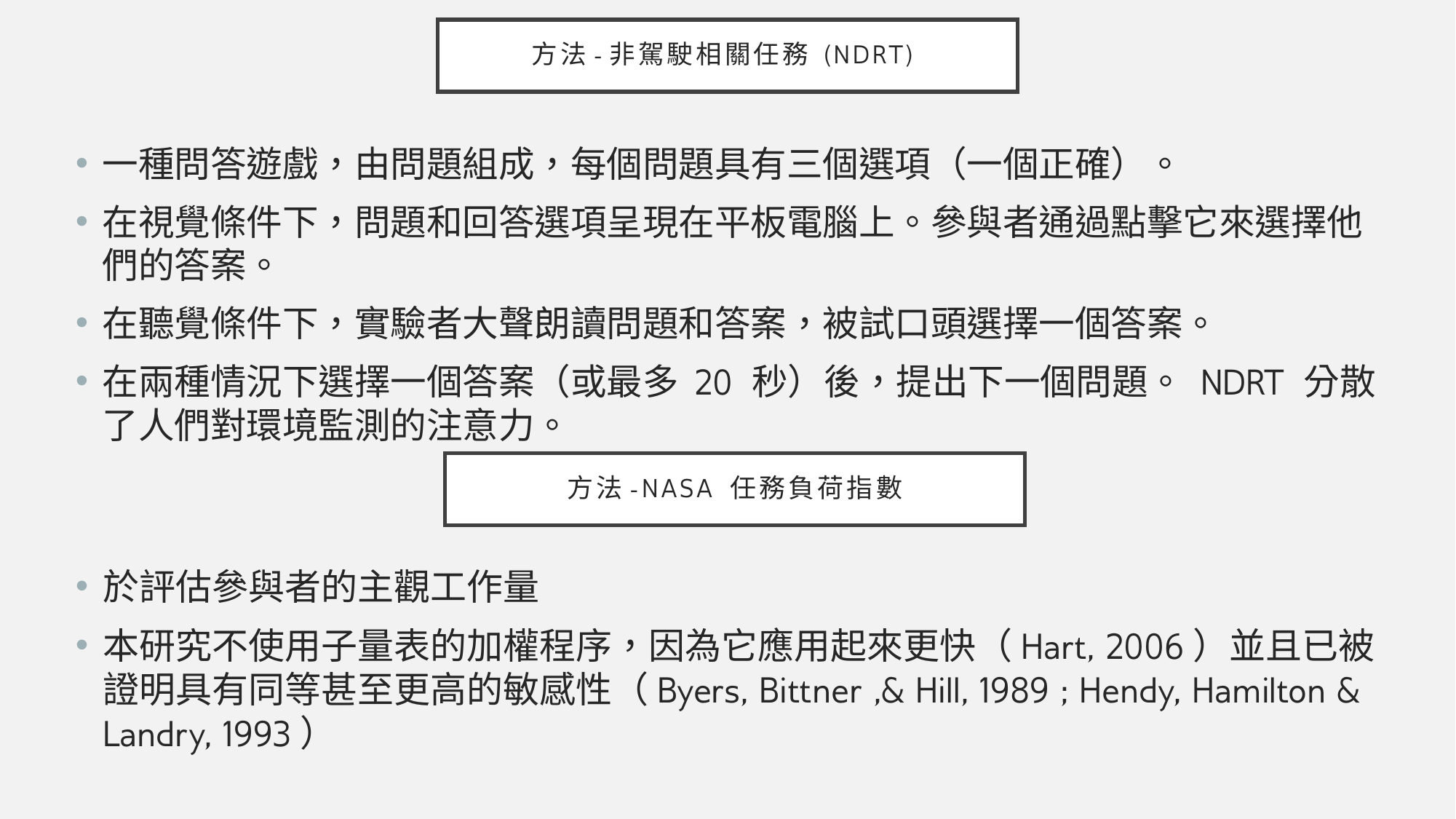

# 方法-非駕駛相關任務 (NDRT)
一種問答遊戲，由問題組成，每個問題具有三個選項（一個正確）。
在視覺條件下，問題和回答選項呈現在平板電腦上。參與者通過點擊它來選擇他們的答案。
在聽覺條件下，實驗者大聲朗讀問題和答案，被試口頭選擇一個答案。
在兩種情況下選擇一個答案（或最多 20 秒）後，提出下一個問題。 NDRT 分散了人們對環境監測的注意力。
方法-NASA 任務負荷指數
於評估參與者的主觀工作量
本研究不使用子量表的加權程序，因為它應用起來更快（Hart, 2006）並且已被證明具有同等甚至更高的敏感性（Byers, Bittner ,& Hill, 1989 ; Hendy, Hamilton & Landry, 1993）